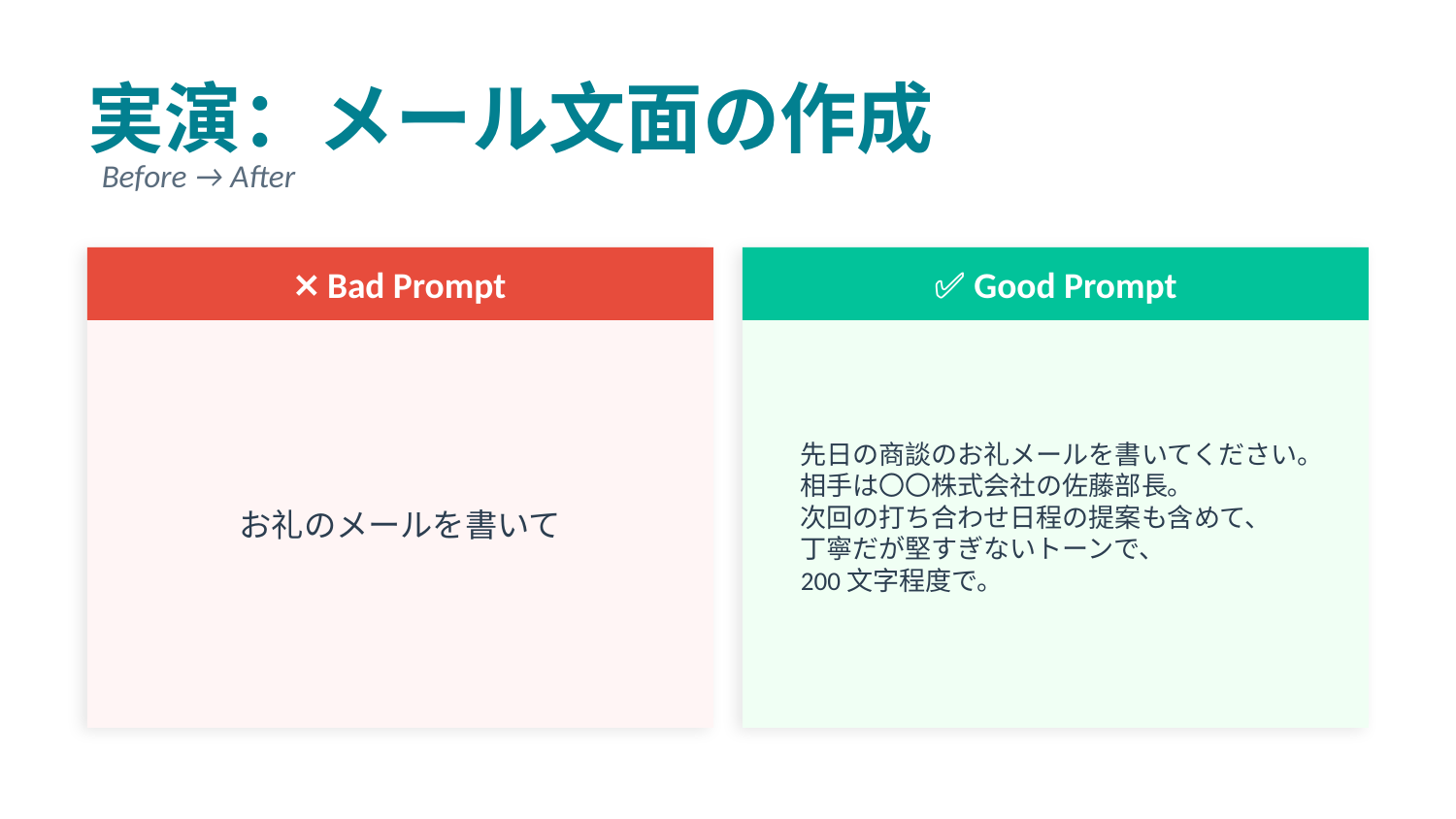

実演：メール文面の作成
Before → After

❌ Bad Prompt

✅ Good Prompt
先日の商談のお礼メールを書いてください。
相手は〇〇株式会社の佐藤部長。
次回の打ち合わせ日程の提案も含めて、
丁寧だが堅すぎないトーンで、
200文字程度で。
お礼のメールを書いて